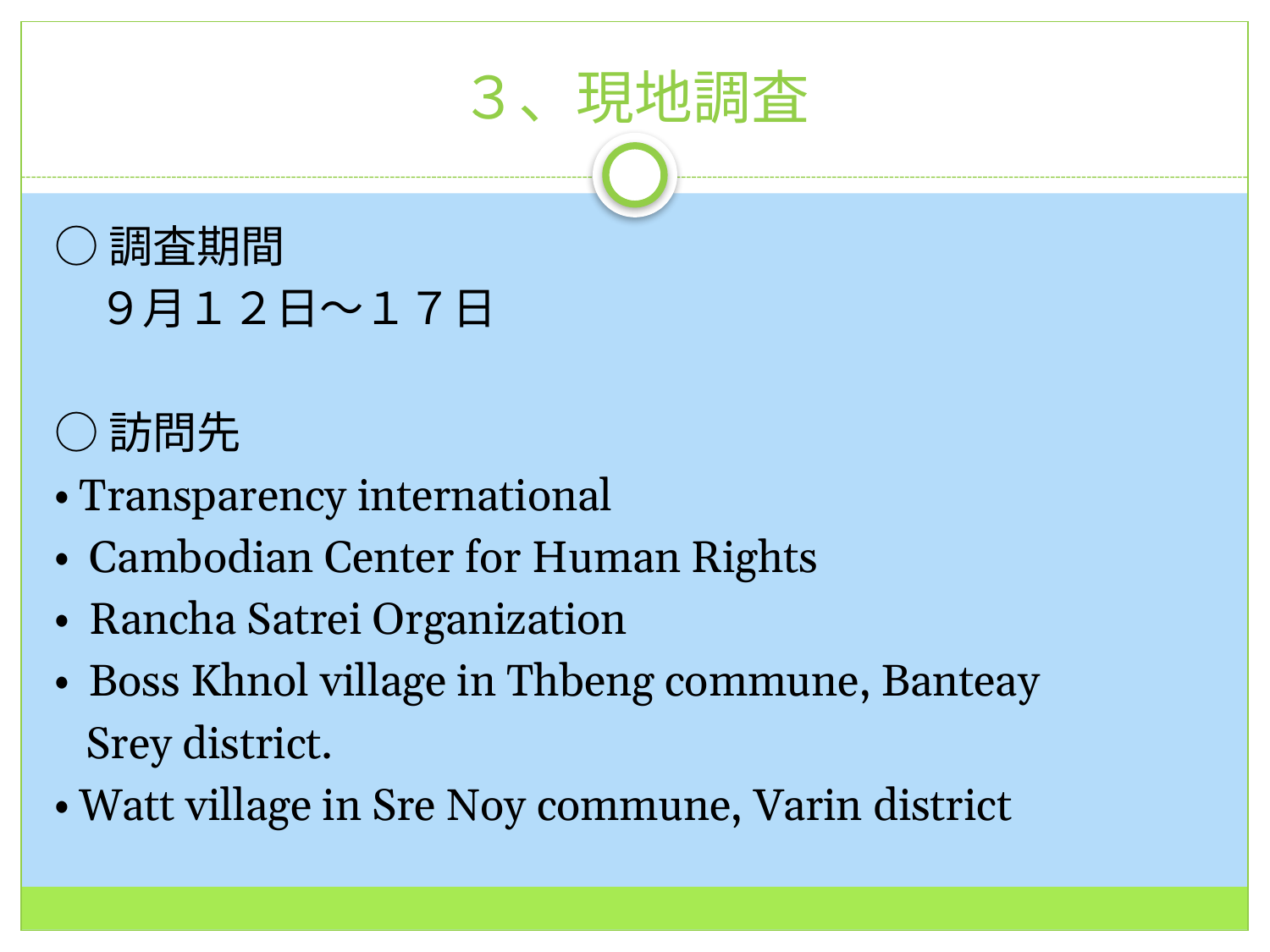

# ３、現地調査
○調査期間
　９月１２日〜１７日

○訪問先
・Transparency international
・ Cambodian Center for Human Rights
・ Rancha Satrei Organization
・ Boss Khnol village in Thbeng commune, Banteay
   Srey district.
・Watt village in Sre Noy commune, Varin district